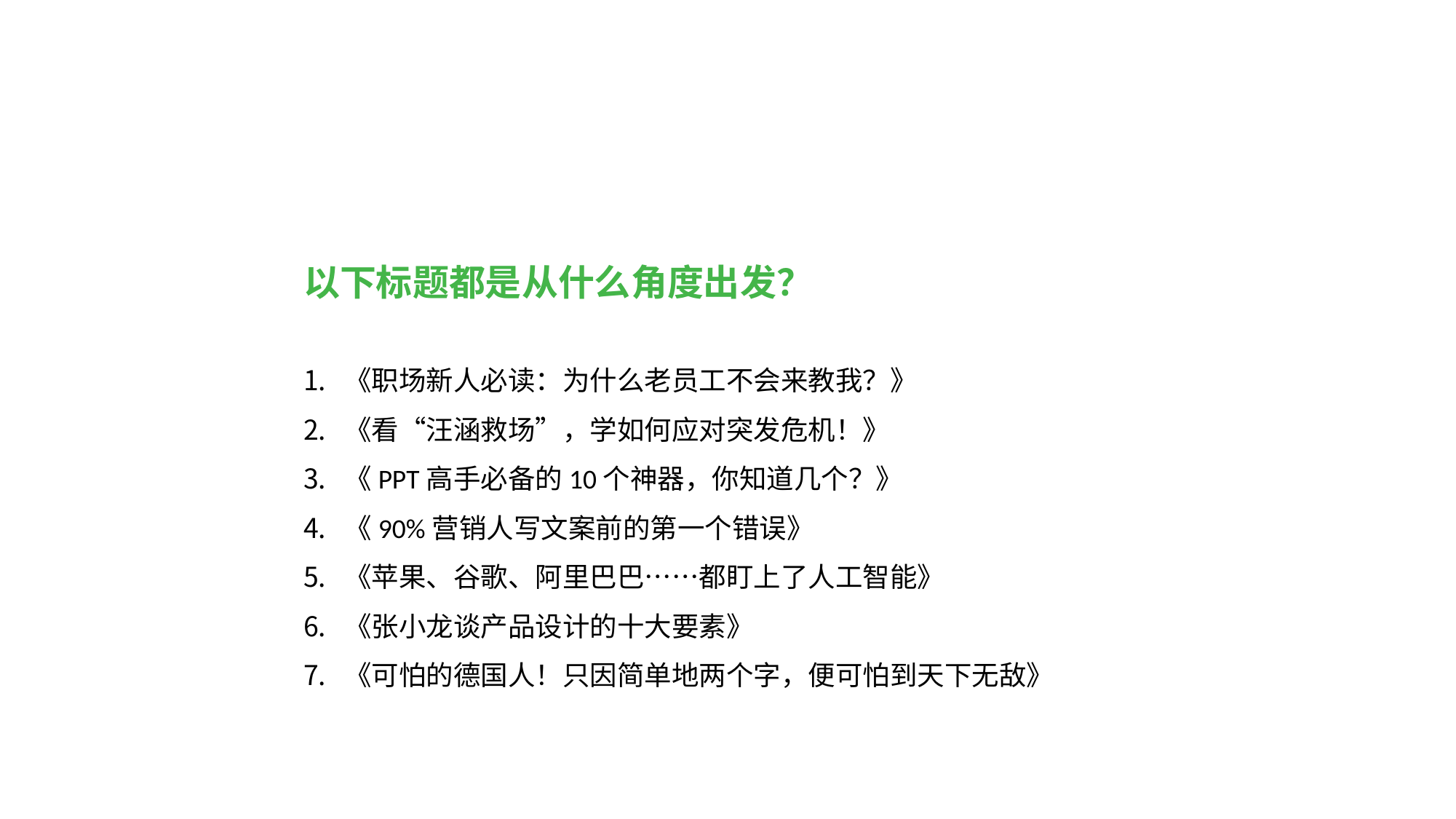

以下标题都是从什么角度出发？

《职场新人必读：为什么老员工不会来教我？》
《看“汪涵救场”，学如何应对突发危机！》
《PPT高手必备的10个神器，你知道几个？》
《90%营销人写文案前的第一个错误》
《苹果、谷歌、阿里巴巴……都盯上了人工智能》
《张小龙谈产品设计的十大要素》
《可怕的德国人！只因简单地两个字，便可怕到天下无敌》